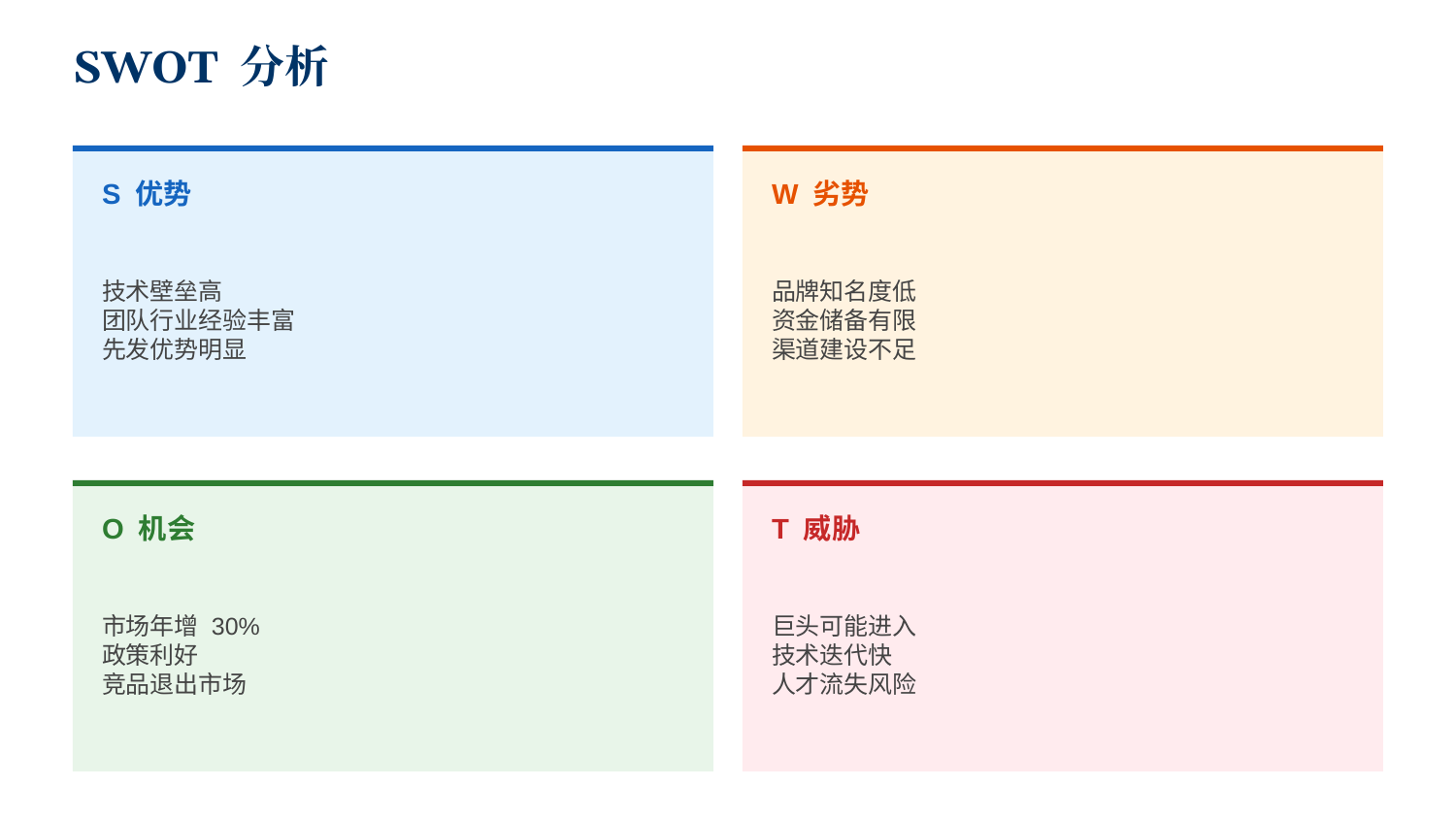

SWOT 分析

S 优势
W 劣势
技术壁垒高
团队行业经验丰富
先发优势明显
品牌知名度低
资金储备有限
渠道建设不足

O 机会
T 威胁
市场年增 30%
政策利好
竞品退出市场
巨头可能进入
技术迭代快
人才流失风险